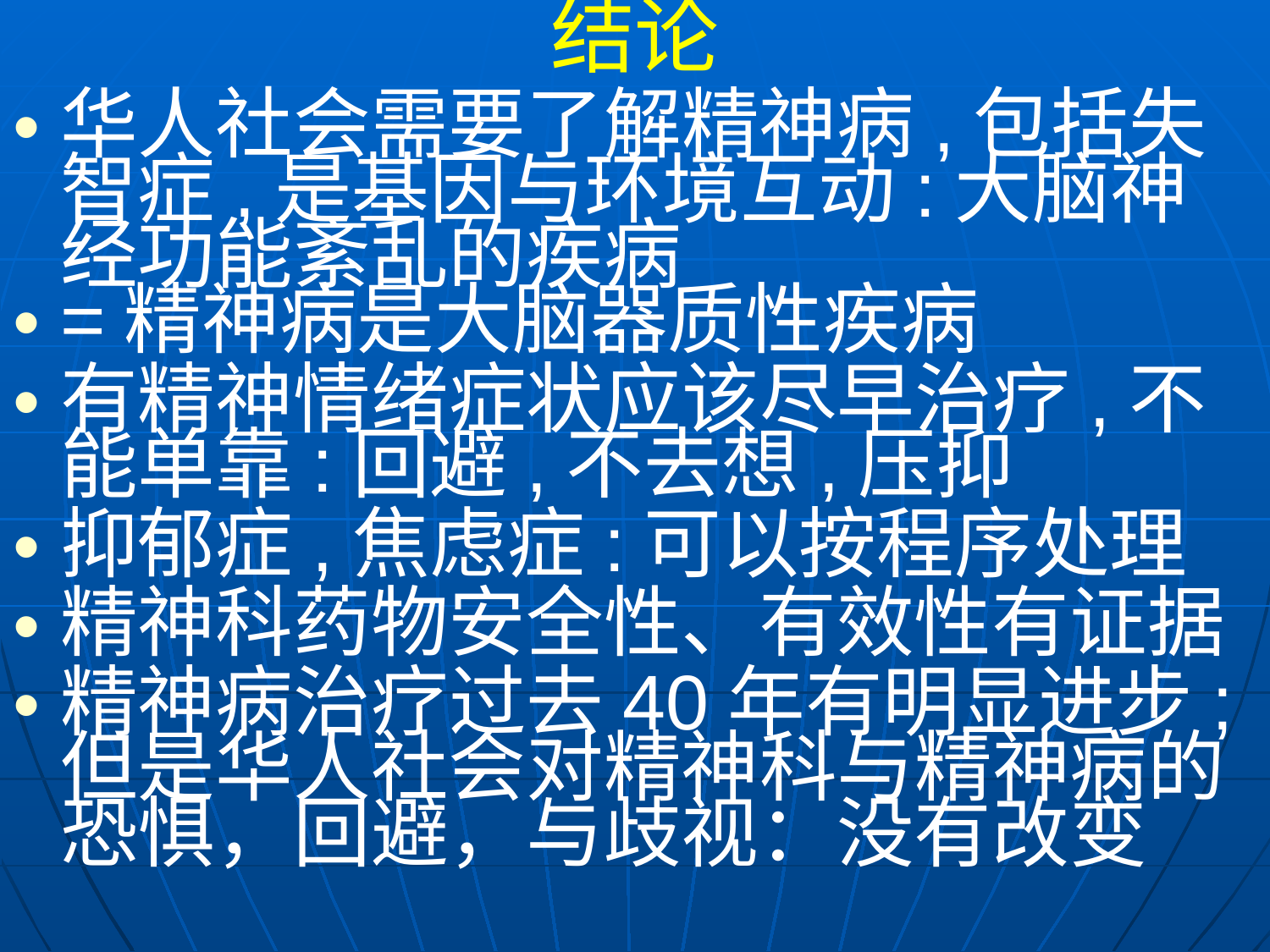

结论
华人社会需要了解精神病,包括失智症,是基因与环境互动:大脑神经功能紊乱的疾病
=精神病是大脑器质性疾病
有精神情绪症状应该尽早治疗,不能单靠:回避,不去想,压抑
抑郁症,焦虑症:可以按程序处理
精神科药物安全性、有效性有证据
精神病治疗过去40年有明显进步;但是华人社会对精神科与精神病的恐惧，回避，与歧视：没有改变